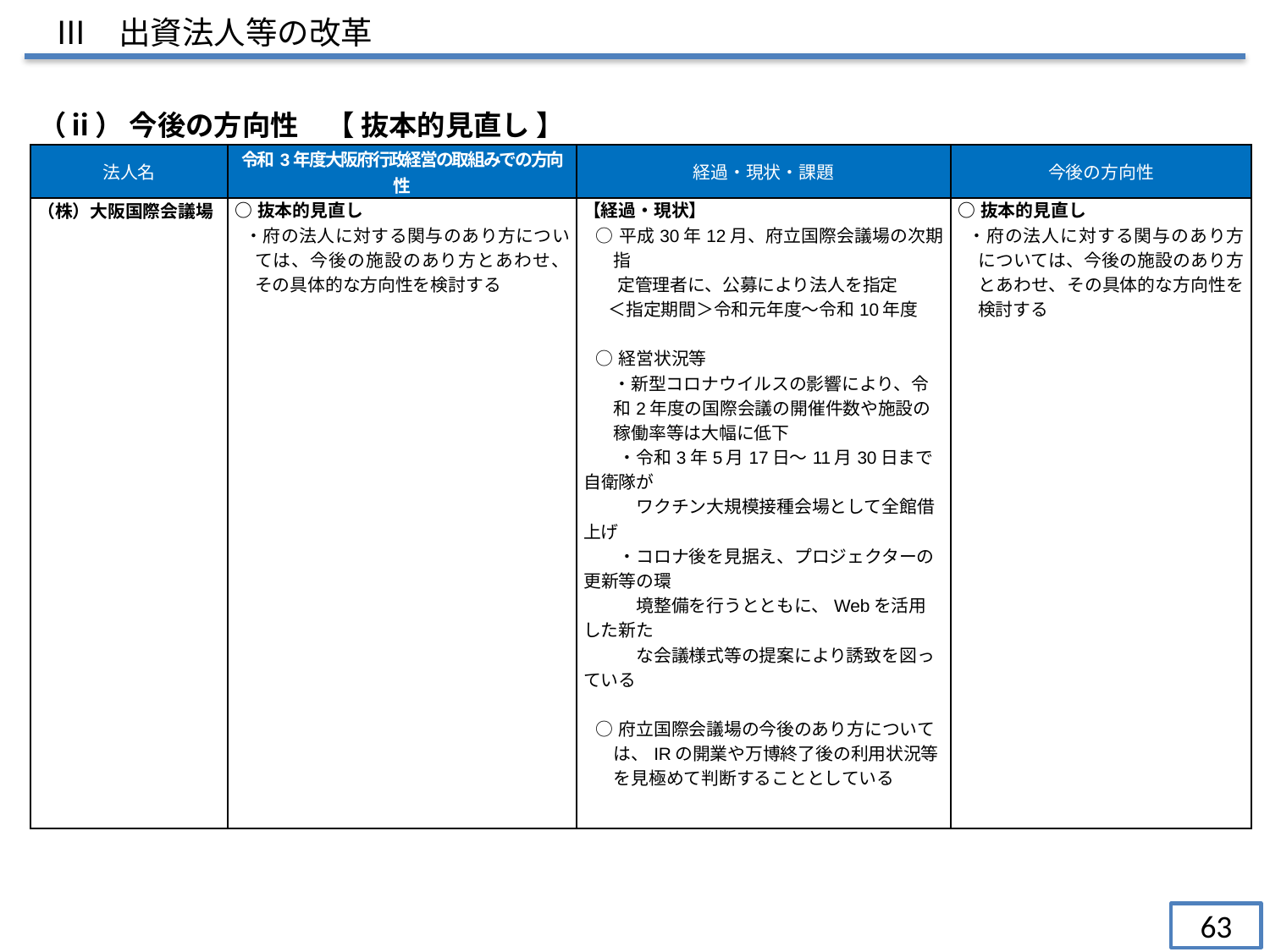

Ⅲ　出資法人等の改革
 （ⅱ） 今後の方向性　【 抜本的見直し 】
| 法人名 | 令和3年度大阪府行政経営の取組みでの方向性 | 経過・現状・課題 | 今後の方向性 |
| --- | --- | --- | --- |
| （株）大阪国際会議場 | ○抜本的見直し ・府の法人に対する関与のあり方については、今後の施設のあり方とあわせ、その具体的な方向性を検討する | 【経過・現状】 ○平成30年12月、府立国際会議場の次期指　 　 定管理者に、公募により法人を指定 ＜指定期間＞令和元年度～令和10年度 ○経営状況等 　・新型コロナウイルスの影響により、令和2年度の国際会議の開催件数や施設の稼働率等は大幅に低下 　　・令和3年5月17日～11月30日まで自衛隊が　 　　　ワクチン大規模接種会場として全館借上げ 　　・コロナ後を見据え、プロジェクターの更新等の環 　　　境整備を行うとともに、Webを活用した新た　　 　　　な会議様式等の提案により誘致を図っている 　　 ○府立国際会議場の今後のあり方については、IRの開業や万博終了後の利用状況等を見極めて判断することとしている | ○抜本的見直し ・府の法人に対する関与のあり方については、今後の施設のあり方とあわせ、その具体的な方向性を検討する |
|  |
| --- |
63